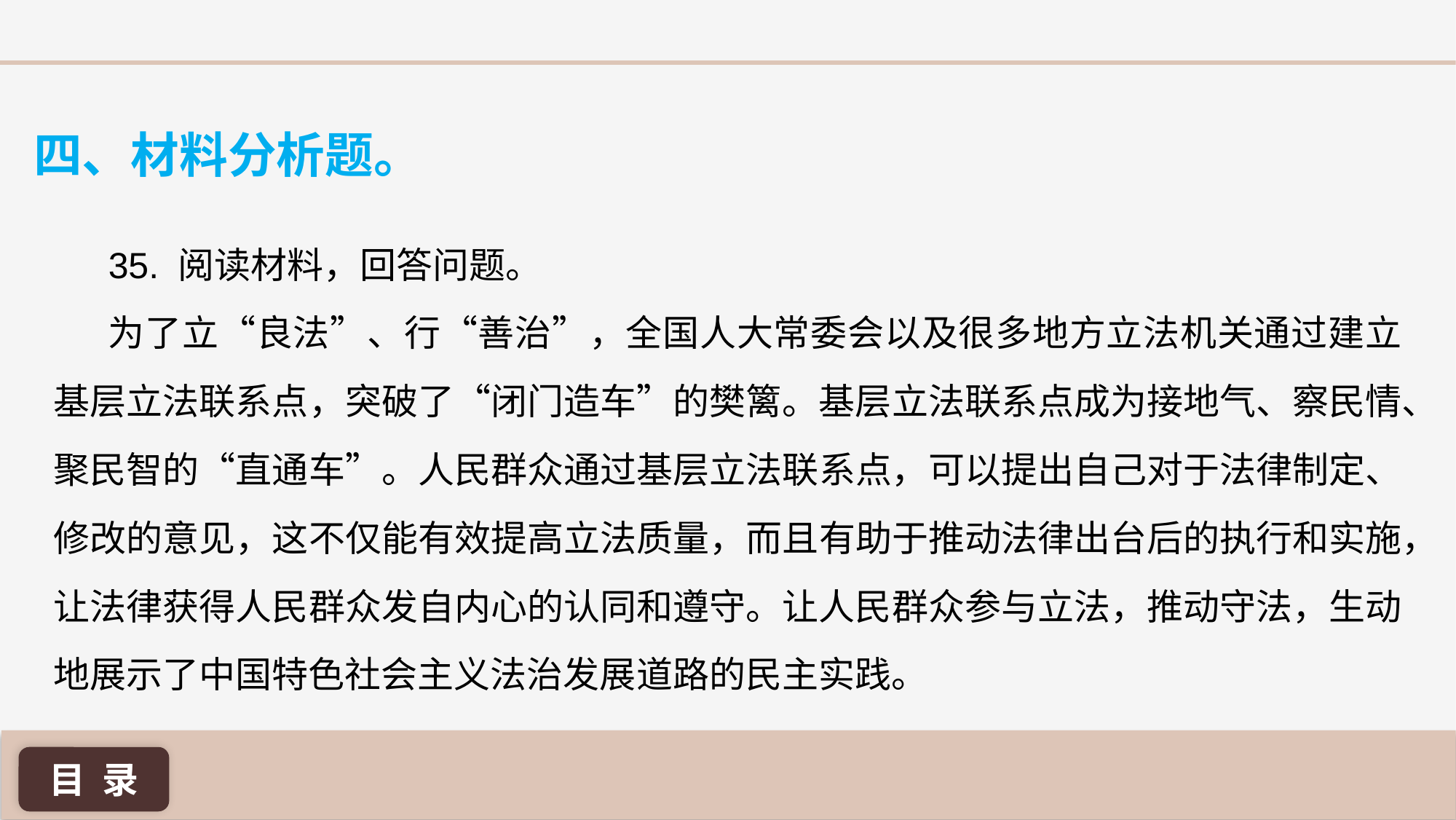

四、材料分析题。
35. 阅读材料，回答问题。
为了立“良法”、行“善治”，全国人大常委会以及很多地方立法机关通过建立基层立法联系点，突破了“闭门造车”的樊篱。基层立法联系点成为接地气、察民情、聚民智的“直通车”。人民群众通过基层立法联系点，可以提出自己对于法律制定、修改的意见，这不仅能有效提高立法质量，而且有助于推动法律出台后的执行和实施，让法律获得人民群众发自内心的认同和遵守。让人民群众参与立法，推动守法，生动地展示了中国特色社会主义法治发展道路的民主实践。